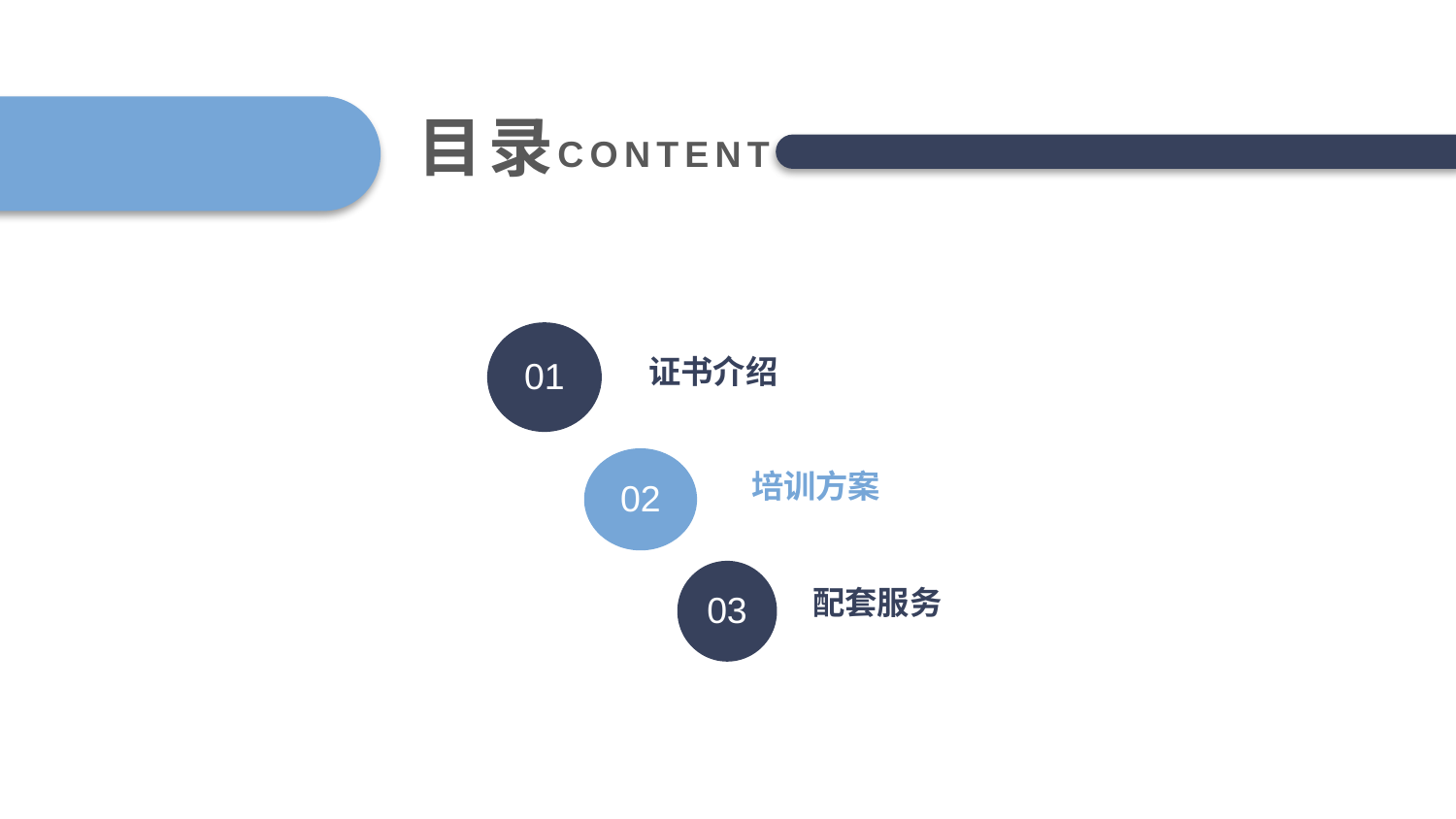

目录

CONTENT

01
证书介绍
02
培训方案
03
配套服务